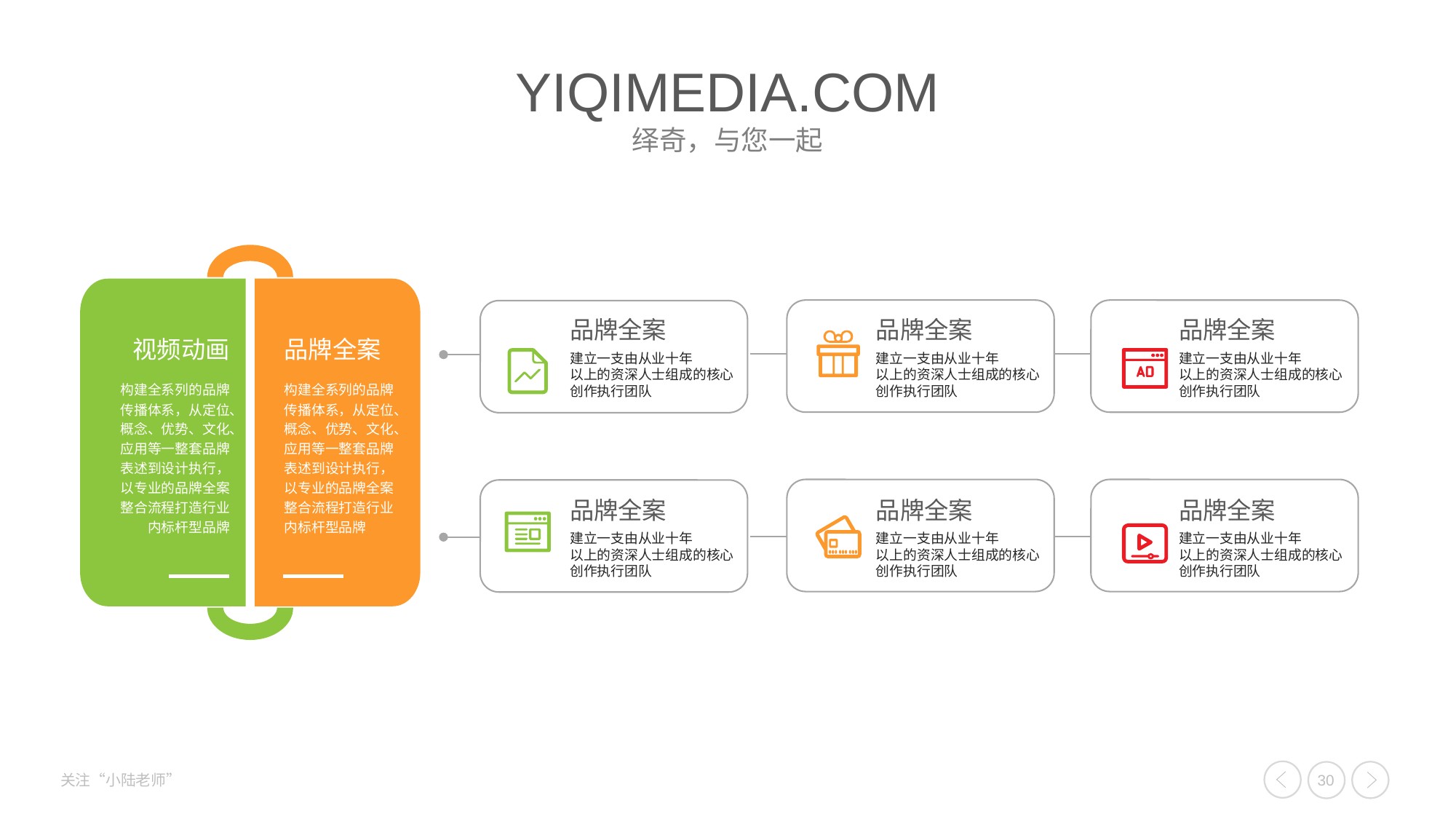

品牌全案
建立一支由从业十年
以上的资深人士组成的核心
创作执行团队
品牌全案
建立一支由从业十年
以上的资深人士组成的核心
创作执行团队
品牌全案
建立一支由从业十年
以上的资深人士组成的核心
创作执行团队
视频动画
品牌全案

构建全系列的品牌传播体系，从定位、概念、优势、文化、应用等一整套品牌表述到设计执行，以专业的品牌全案整合流程打造行业内标杆型品牌
构建全系列的品牌传播体系，从定位、概念、优势、文化、应用等一整套品牌表述到设计执行，以专业的品牌全案整合流程打造行业内标杆型品牌

品牌全案
建立一支由从业十年
以上的资深人士组成的核心
创作执行团队
品牌全案
建立一支由从业十年
以上的资深人士组成的核心
创作执行团队
品牌全案
建立一支由从业十年
以上的资深人士组成的核心
创作执行团队